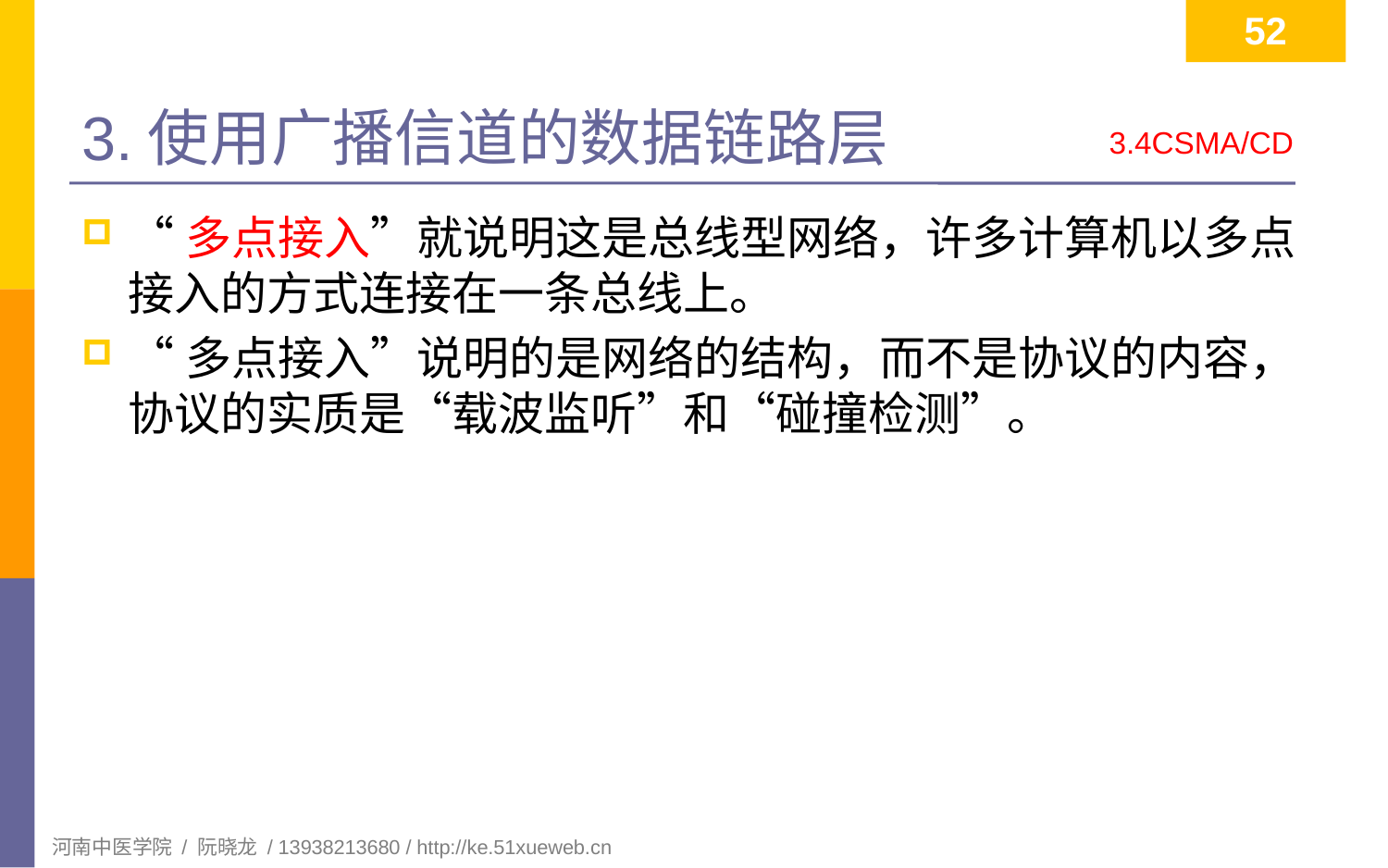

52
# 3.使用广播信道的数据链路层
3.4CSMA/CD
“多点接入”就说明这是总线型网络，许多计算机以多点接入的方式连接在一条总线上。
“多点接入”说明的是网络的结构，而不是协议的内容，协议的实质是“载波监听”和“碰撞检测”。